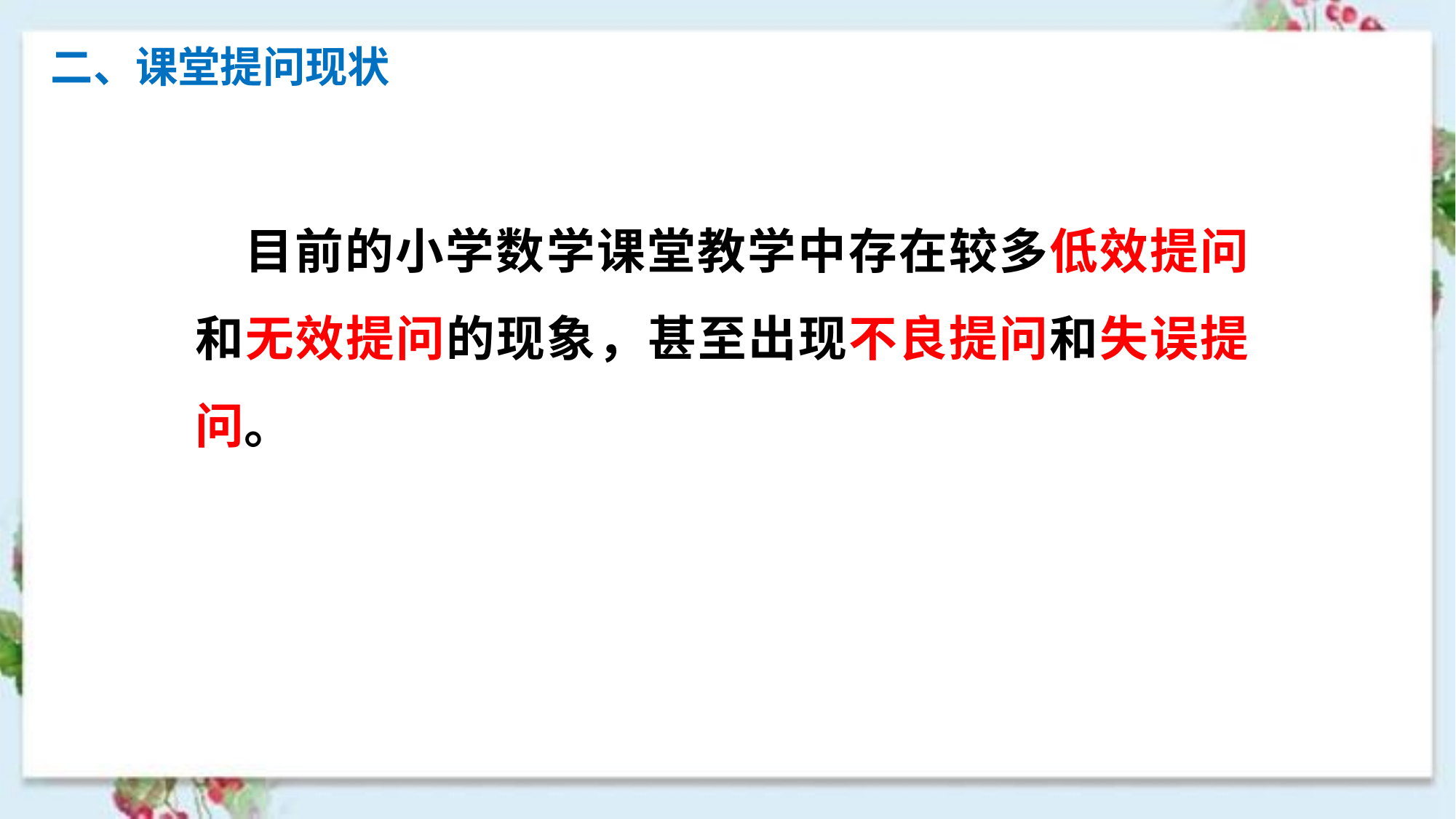

# 二、课堂提问现状
      目前的小学数学课堂教学中存在较多低效提问和无效提问的现象，甚至出现不良提问和失误提问。